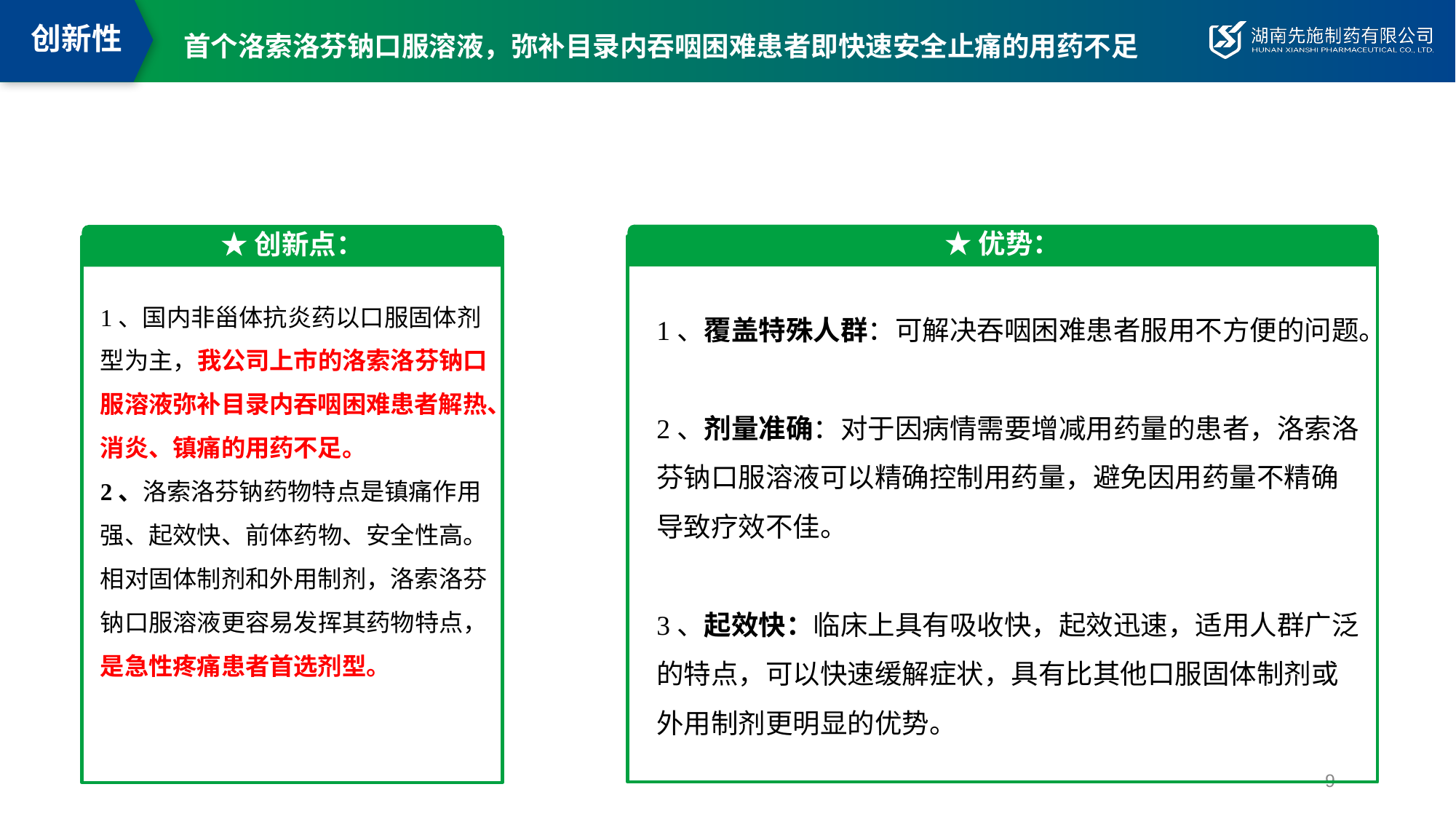

创新性
# 首个洛索洛芬钠口服溶液，弥补目录内吞咽困难患者即快速安全止痛的用药不足
符合“保基本”原则
★优势：
★创新点：

1、国内非甾体抗炎药以口服固体剂型为主，我公司上市的洛索洛芬钠口服溶液弥补目录内吞咽困难患者解热、消炎、镇痛的用药不足。
2、洛索洛芬钠药物特点是镇痛作用强、起效快、前体药物、安全性高。
相对固体制剂和外用制剂，洛索洛芬钠口服溶液更容易发挥其药物特点，是急性疼痛患者首选剂型。

1、覆盖特殊人群：可解决吞咽困难患者服用不方便的问题。

2、剂量准确：对于因病情需要增减用药量的患者，洛索洛芬钠口服溶液可以精确控制用药量，避免因用药量不精确导致疗效不佳。

3、起效快：临床上具有吸收快，起效迅速，适用人群广泛的特点，可以快速缓解症状，具有比其他口服固体制剂或外用制剂更明显的优势。
9